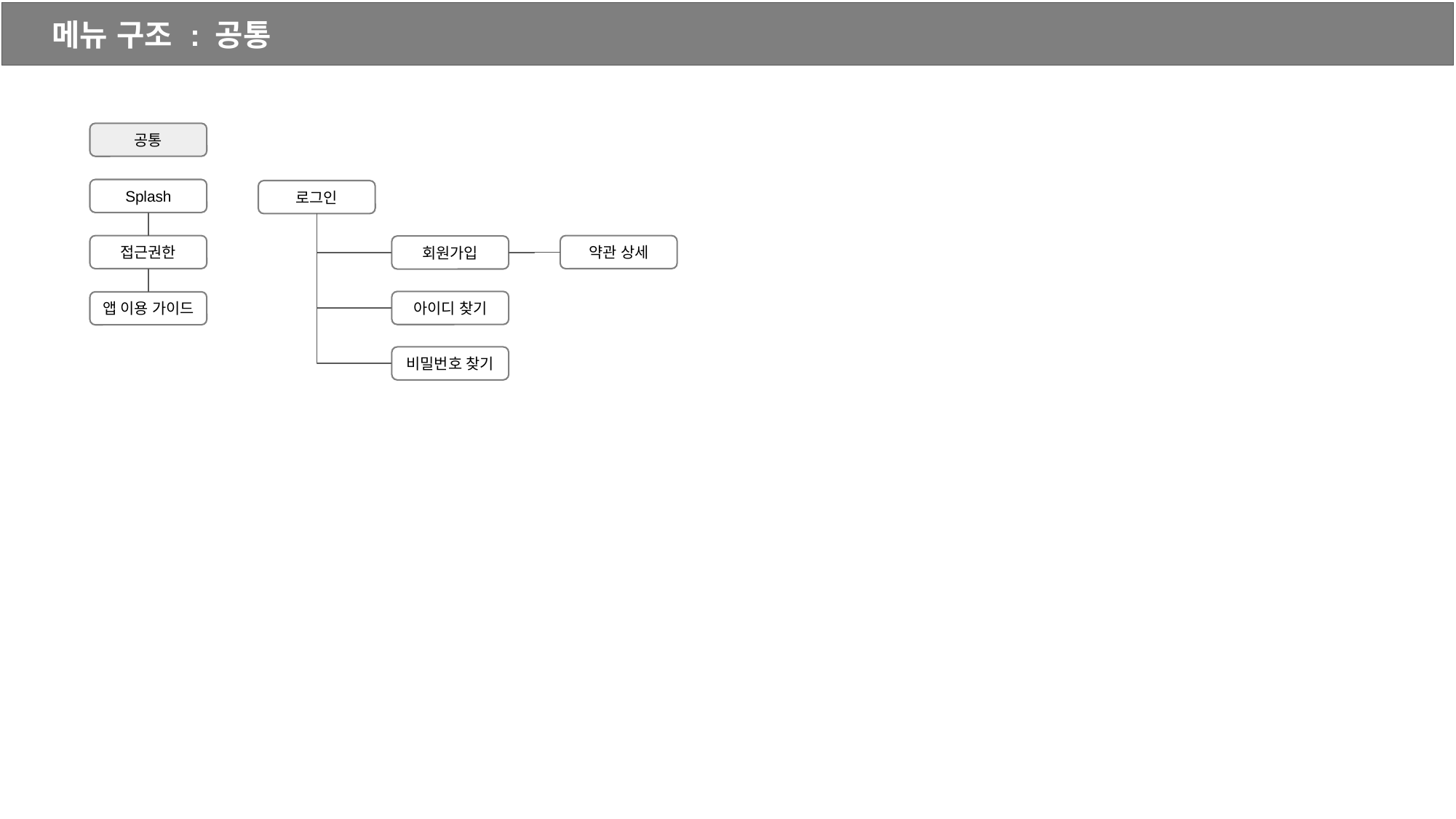

메뉴 구조 : 공통
공통
Splash
로그인
접근권한
약관 상세
회원가입
아이디 찾기
앱 이용 가이드
비밀번호 찾기